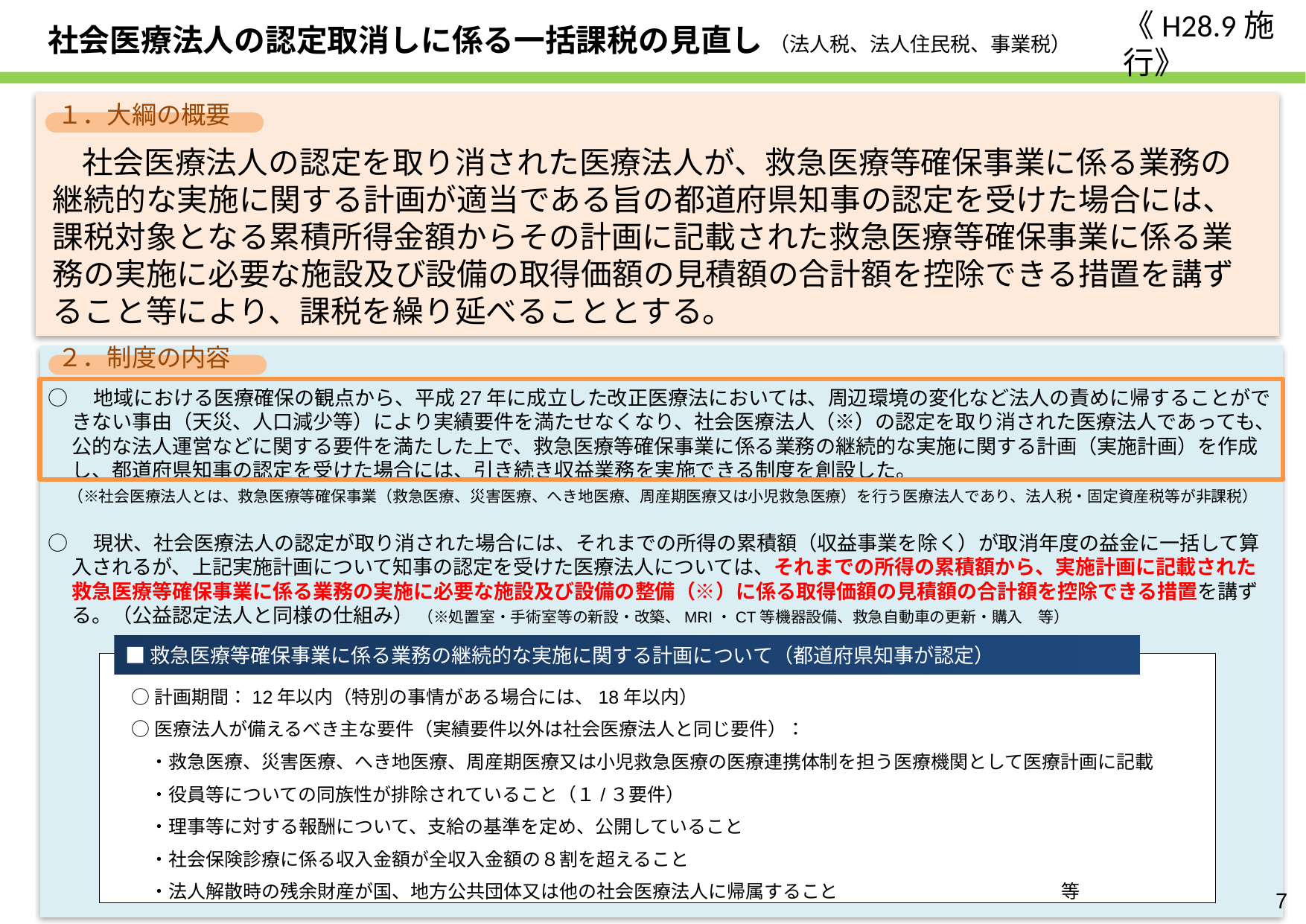

《H28.9施行》
社会医療法人の認定取消しに係る一括課税の見直し （法人税、法人住民税、事業税）

１．大綱の概要

　　社会医療法人の認定を取り消された医療法人が、救急医療等確保事業に係る業務の継続的な実施に関する計画が適当である旨の都道府県知事の認定を受けた場合には、課税対象となる累積所得金額からその計画に記載された救急医療等確保事業に係る業務の実施に必要な施設及び設備の取得価額の見積額の合計額を控除できる措置を講ずること等により、課税を繰り延べることとする。
２．制度の内容

○　地域における医療確保の観点から、平成27年に成立した改正医療法においては、周辺環境の変化など法人の責めに帰することができない事由（天災、人口減少等）により実績要件を満たせなくなり、社会医療法人（※）の認定を取り消された医療法人であっても、公的な法人運営などに関する要件を満たした上で、救急医療等確保事業に係る業務の継続的な実施に関する計画（実施計画）を作成し、都道府県知事の認定を受けた場合には、引き続き収益業務を実施できる制度を創設した。
　（※社会医療法人とは、救急医療等確保事業（救急医療、災害医療、へき地医療、周産期医療又は小児救急医療）を行う医療法人であり、法人税・固定資産税等が非課税）

○　現状、社会医療法人の認定が取り消された場合には、それまでの所得の累積額（収益事業を除く）が取消年度の益金に一括して算入されるが、上記実施計画について知事の認定を受けた医療法人については、それまでの所得の累積額から、実施計画に記載された救急医療等確保事業に係る業務の実施に必要な施設及び設備の整備（※）に係る取得価額の見積額の合計額を控除できる措置を講ずる。（公益認定法人と同様の仕組み） （※処置室・手術室等の新設・改築、MRI・CT等機器設備、救急自動車の更新・購入　等）

■救急医療等確保事業に係る業務の継続的な実施に関する計画について（都道府県知事が認定）

○計画期間：12年以内（特別の事情がある場合には、18年以内）
○医療法人が備えるべき主な要件（実績要件以外は社会医療法人と同じ要件）：
　・救急医療、災害医療、へき地医療、周産期医療又は小児救急医療の医療連携体制を担う医療機関として医療計画に記載
　・役員等についての同族性が排除されていること（１/３要件）
　・理事等に対する報酬について、支給の基準を定め、公開していること
　・社会保険診療に係る収入金額が全収入金額の８割を超えること
　・法人解散時の残余財産が国、地方公共団体又は他の社会医療法人に帰属すること　　　　　　　　　　　　等
7